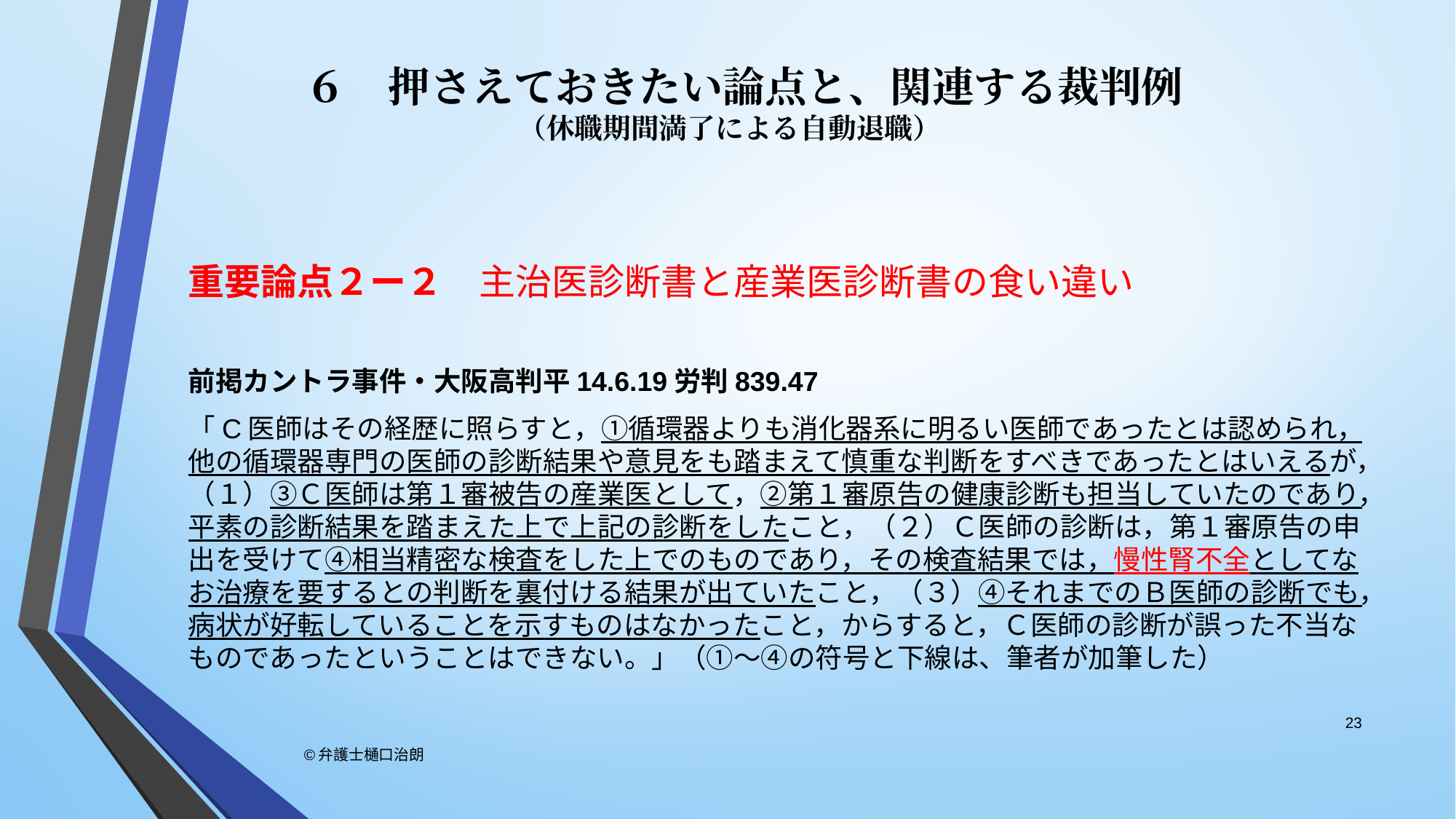

# ６　押さえておきたい論点と、関連する裁判例 （休職期間満了による自動退職）
重要論点２ー２　主治医診断書と産業医診断書の食い違い

前掲カントラ事件・大阪高判平14.6.19労判839.47
「C医師はその経歴に照らすと，①循環器よりも消化器系に明るい医師であったとは認められ，他の循環器専門の医師の診断結果や意見をも踏まえて慎重な判断をすべきであったとはいえるが，（１）③Ｃ医師は第１審被告の産業医として，➁第１審原告の健康診断も担当していたのであり，平素の診断結果を踏まえた上で上記の診断をしたこと，（２）Ｃ医師の診断は，第１審原告の申出を受けて④相当精密な検査をした上でのものであり，その検査結果では，慢性腎不全としてなお治療を要するとの判断を裏付ける結果が出ていたこと，（３）④それまでのＢ医師の診断でも，病状が好転していることを示すものはなかったこと，からすると，Ｃ医師の診断が誤った不当なものであったということはできない。」（①～④の符号と下線は、筆者が加筆した）
23
©弁護士樋口治朗